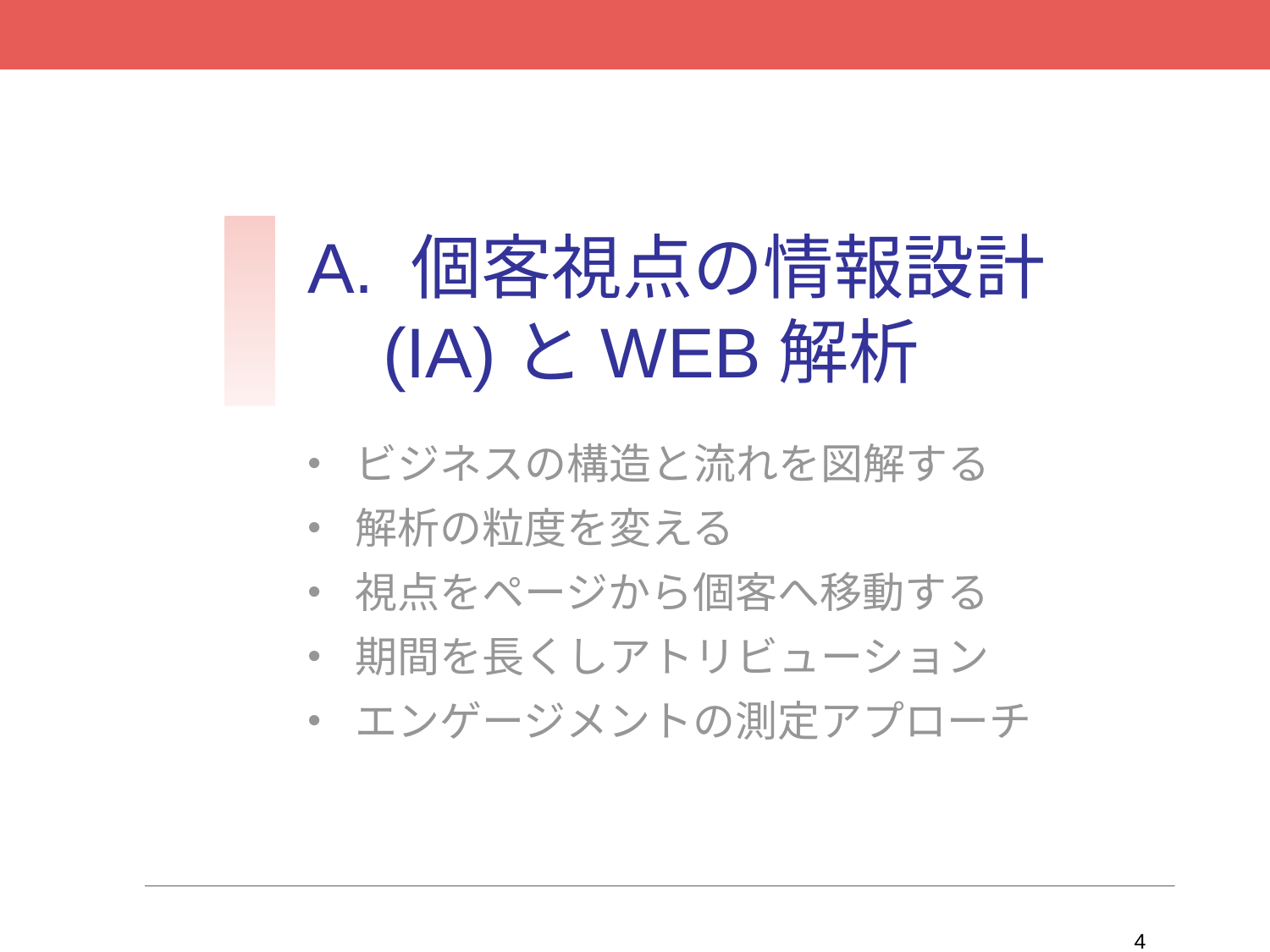

# A. 個客視点の情報設計 (IA)とWeb解析
ビジネスの構造と流れを図解する
解析の粒度を変える
視点をページから個客へ移動する
期間を長くしアトリビューション
エンゲージメントの測定アプローチ